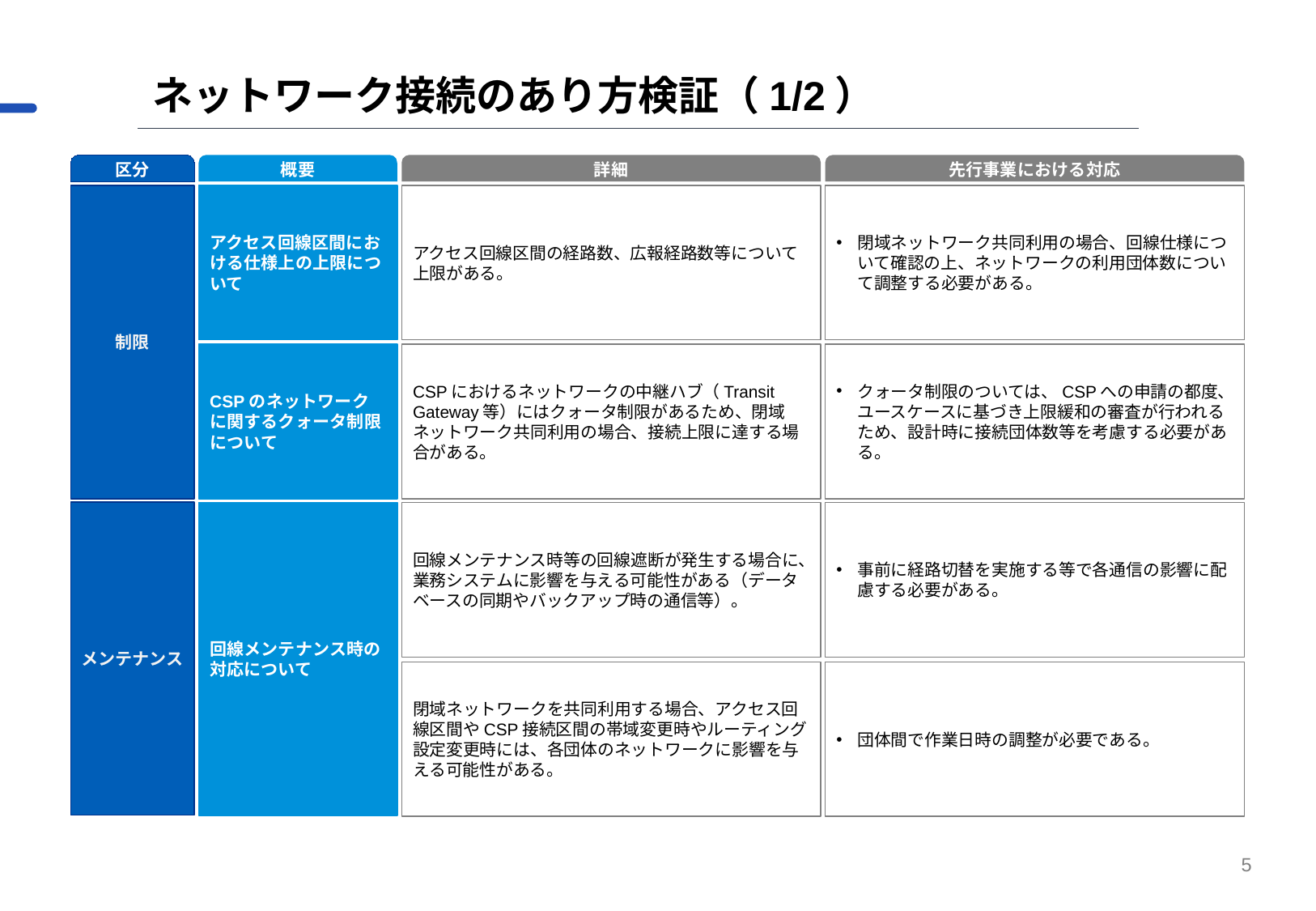

ネットワーク接続のあり方検証（1/2）
区分
概要
詳細
先行事業における対応
制限
アクセス回線区間における仕様上の上限について
アクセス回線区間の経路数、広報経路数等について上限がある。
閉域ネットワーク共同利用の場合、回線仕様について確認の上、ネットワークの利用団体数について調整する必要がある。
CSPのネットワークに関するクォータ制限について
CSPにおけるネットワークの中継ハブ（Transit Gateway等）にはクォータ制限があるため、閉域ネットワーク共同利用の場合、接続上限に達する場合がある。
クォータ制限のついては、CSPへの申請の都度、ユースケースに基づき上限緩和の審査が行われるため、設計時に接続団体数等を考慮する必要がある。
メンテナンス
回線メンテナンス時の対応について
回線メンテナンス時等の回線遮断が発生する場合に、業務システムに影響を与える可能性がある（データベースの同期やバックアップ時の通信等）。
事前に経路切替を実施する等で各通信の影響に配慮する必要がある。
閉域ネットワークを共同利用する場合、アクセス回線区間やCSP接続区間の帯域変更時やルーティング設定変更時には、各団体のネットワークに影響を与える可能性がある。
団体間で作業日時の調整が必要である。
5